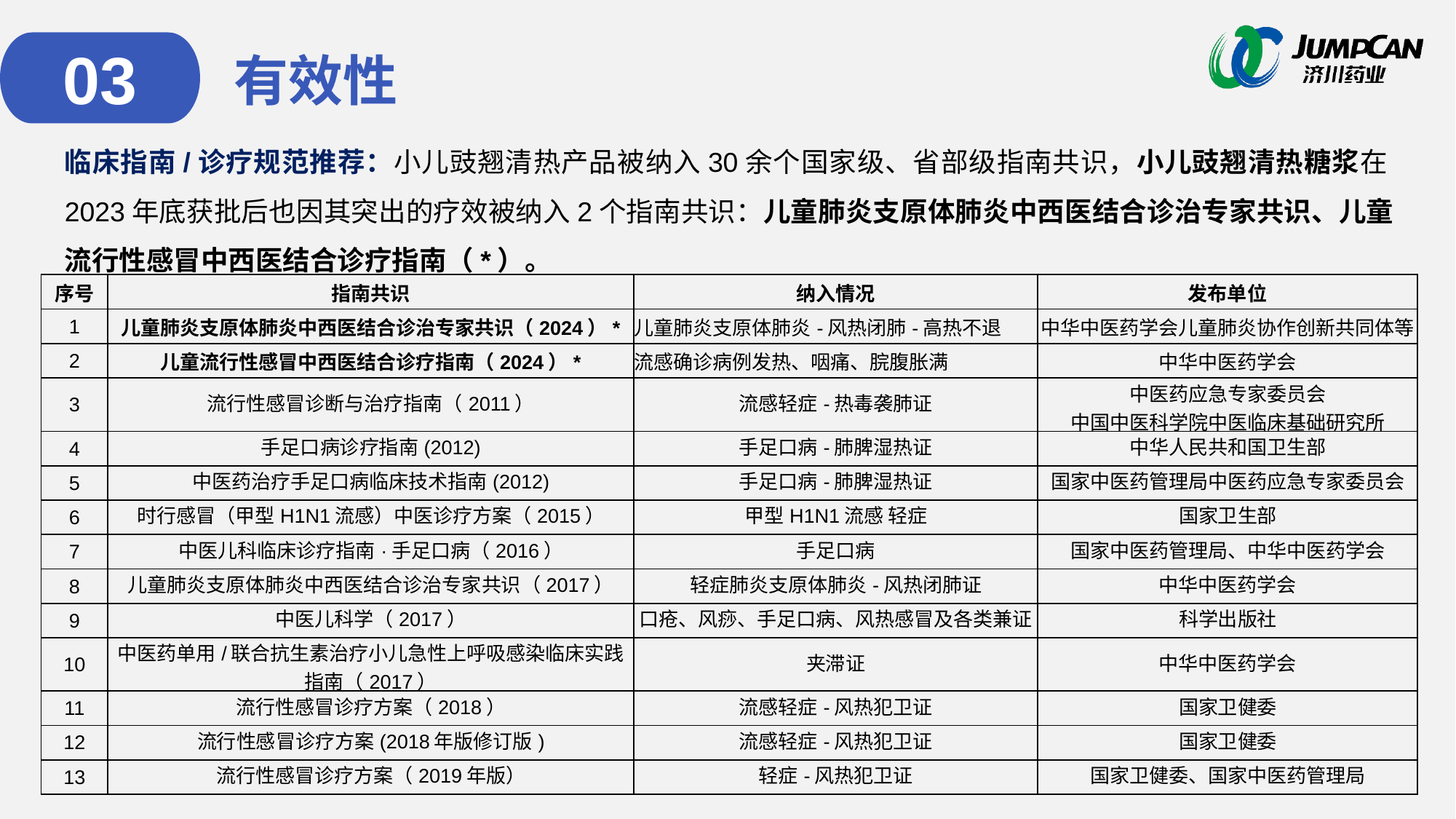

03
有效性
临床指南/诊疗规范推荐：小儿豉翘清热产品被纳入30余个国家级、省部级指南共识，小儿豉翘清热糖浆在2023年底获批后也因其突出的疗效被纳入2个指南共识：儿童肺炎支原体肺炎中西医结合诊治专家共识、儿童流行性感冒中西医结合诊疗指南（*）。
| 序号 | 指南共识 | 纳入情况 | 发布单位 |
| --- | --- | --- | --- |
| 1 | 儿童肺炎支原体肺炎中西医结合诊治专家共识（2024）\* | 儿童肺炎支原体肺炎-风热闭肺-高热不退 | 中华中医药学会儿童肺炎协作创新共同体等 |
| 2 | 儿童流行性感冒中西医结合诊疗指南（2024）\* | 流感确诊病例发热、咽痛、脘腹胀满 | 中华中医药学会 |
| 3 | 流行性感冒诊断与治疗指南（2011） | 流感轻症-热毒袭肺证 | 中医药应急专家委员会 中国中医科学院中医临床基础研究所 |
| 4 | 手足口病诊疗指南(2012) | 手足口病-肺脾湿热证 | 中华人民共和国卫生部 |
| 5 | 中医药治疗手足口病临床技术指南(2012) | 手足口病-肺脾湿热证 | 国家中医药管理局中医药应急专家委员会 |
| 6 | 时行感冒（甲型H1N1流感）中医诊疗方案（2015） | 甲型H1N1流感 轻症 | 国家卫生部 |
| 7 | 中医儿科临床诊疗指南·手足口病（2016） | 手足口病 | 国家中医药管理局、中华中医药学会 |
| 8 | 儿童肺炎支原体肺炎中西医结合诊治专家共识（2017） | 轻症肺炎支原体肺炎-风热闭肺证 | 中华中医药学会 |
| 9 | 中医儿科学（2017） | 口疮、风痧、手足口病、风热感冒及各类兼证 | 科学出版社 |
| 10 | 中医药单用/联合抗生素治疗小儿急性上呼吸感染临床实践指南（2017） | 夹滞证 | 中华中医药学会 |
| 11 | 流行性感冒诊疗方案（2018） | 流感轻症-风热犯卫证 | 国家卫健委 |
| 12 | 流行性感冒诊疗方案(2018年版修订版) | 流感轻症-风热犯卫证 | 国家卫健委 |
| 13 | 流行性感冒诊疗方案（2019年版） | 轻症-风热犯卫证 | 国家卫健委、国家中医药管理局 |